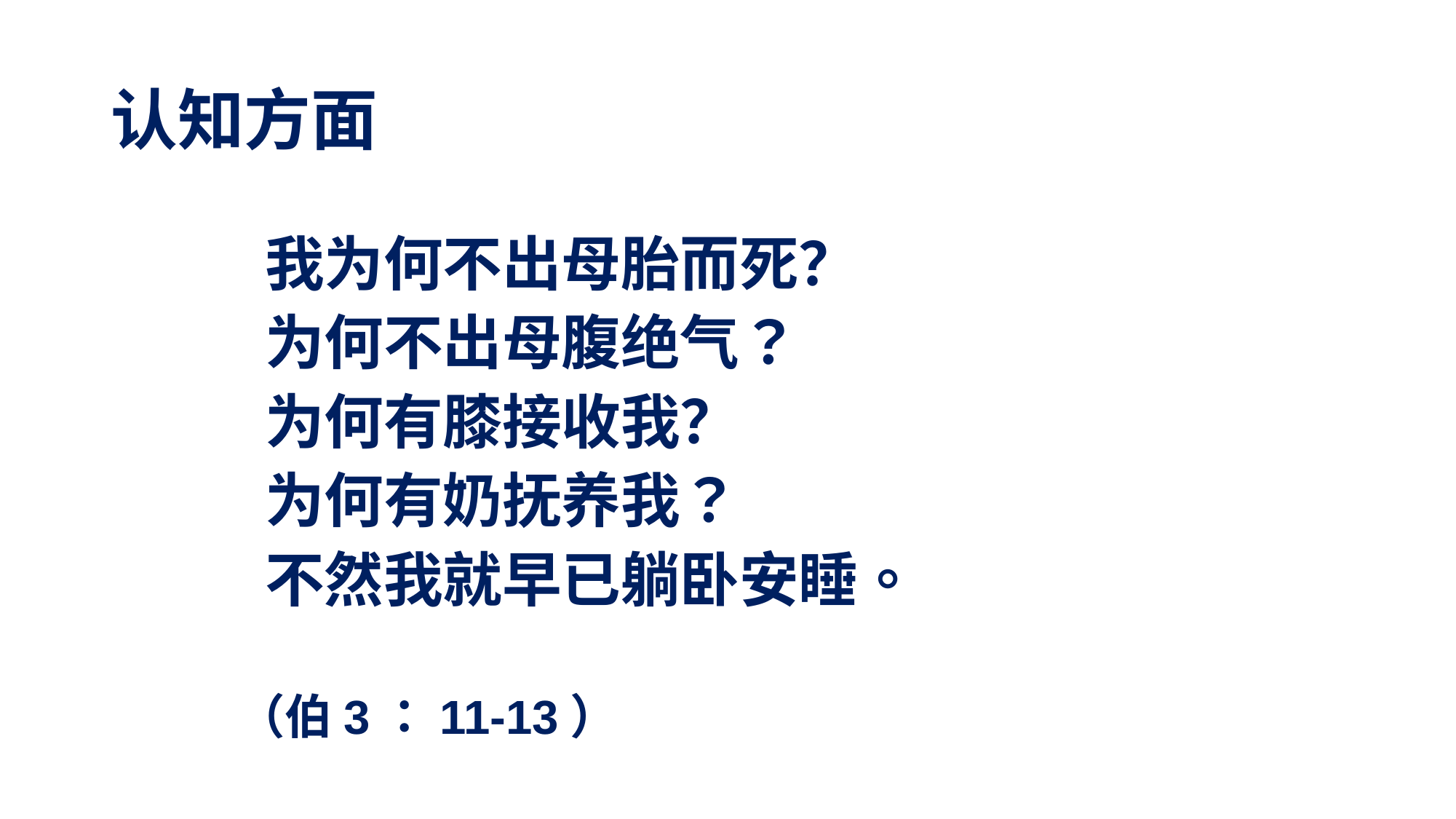

# 认知方面
 我为何不出母胎而死？
 为何不出母腹绝气？
 为何有膝接收我？
 为何有奶抚养我？
 不然我就早已躺卧安睡。
（伯3：11-13）